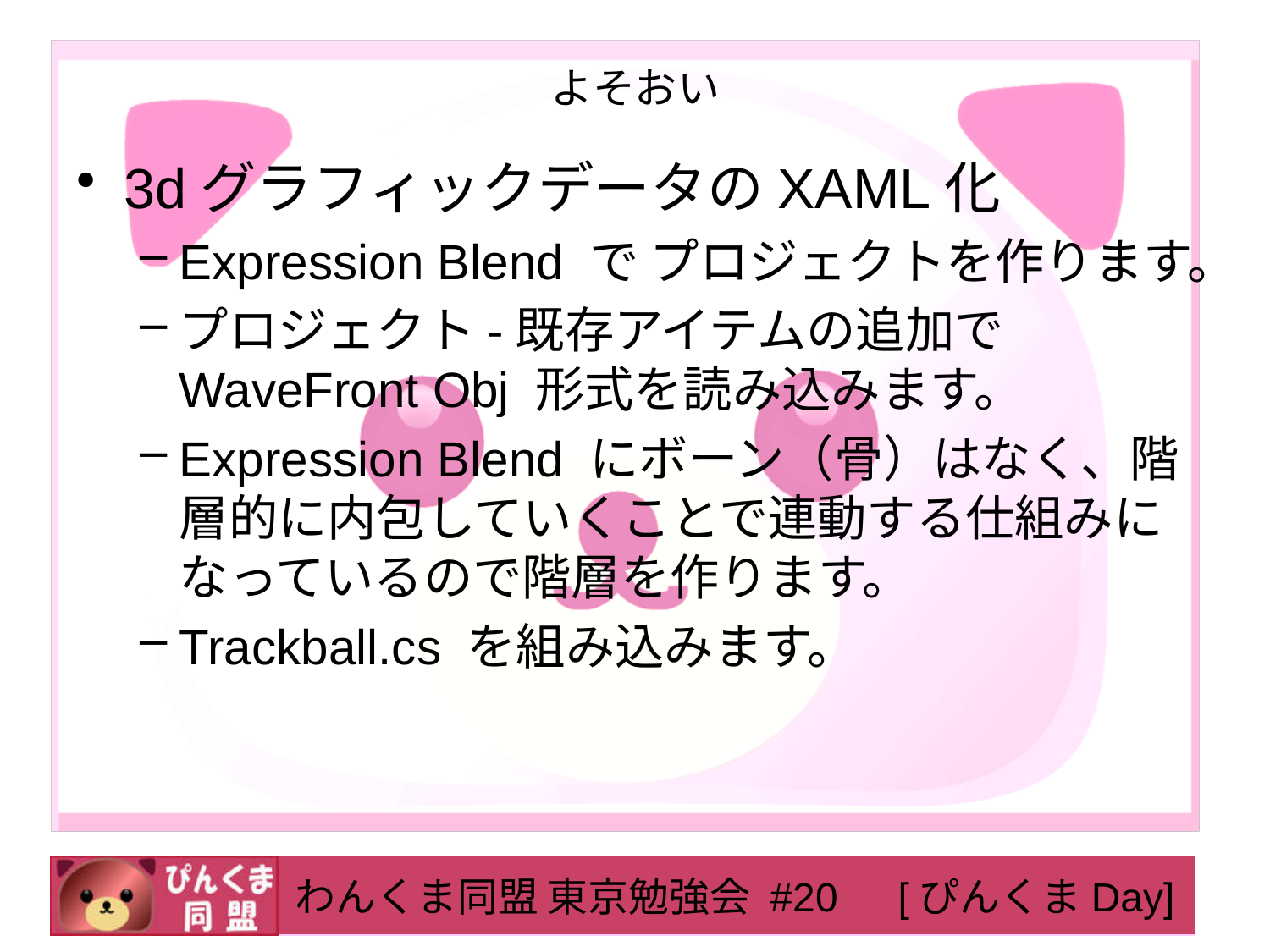

# よそおい
3dグラフィックデータのXAML化
Expression Blend で プロジェクトを作ります。
プロジェクト-既存アイテムの追加で WaveFront Obj 形式を読み込みます。
Expression Blend にボーン（骨）はなく、階層的に内包していくことで連動する仕組みになっているので階層を作ります。
Trackball.cs を組み込みます。